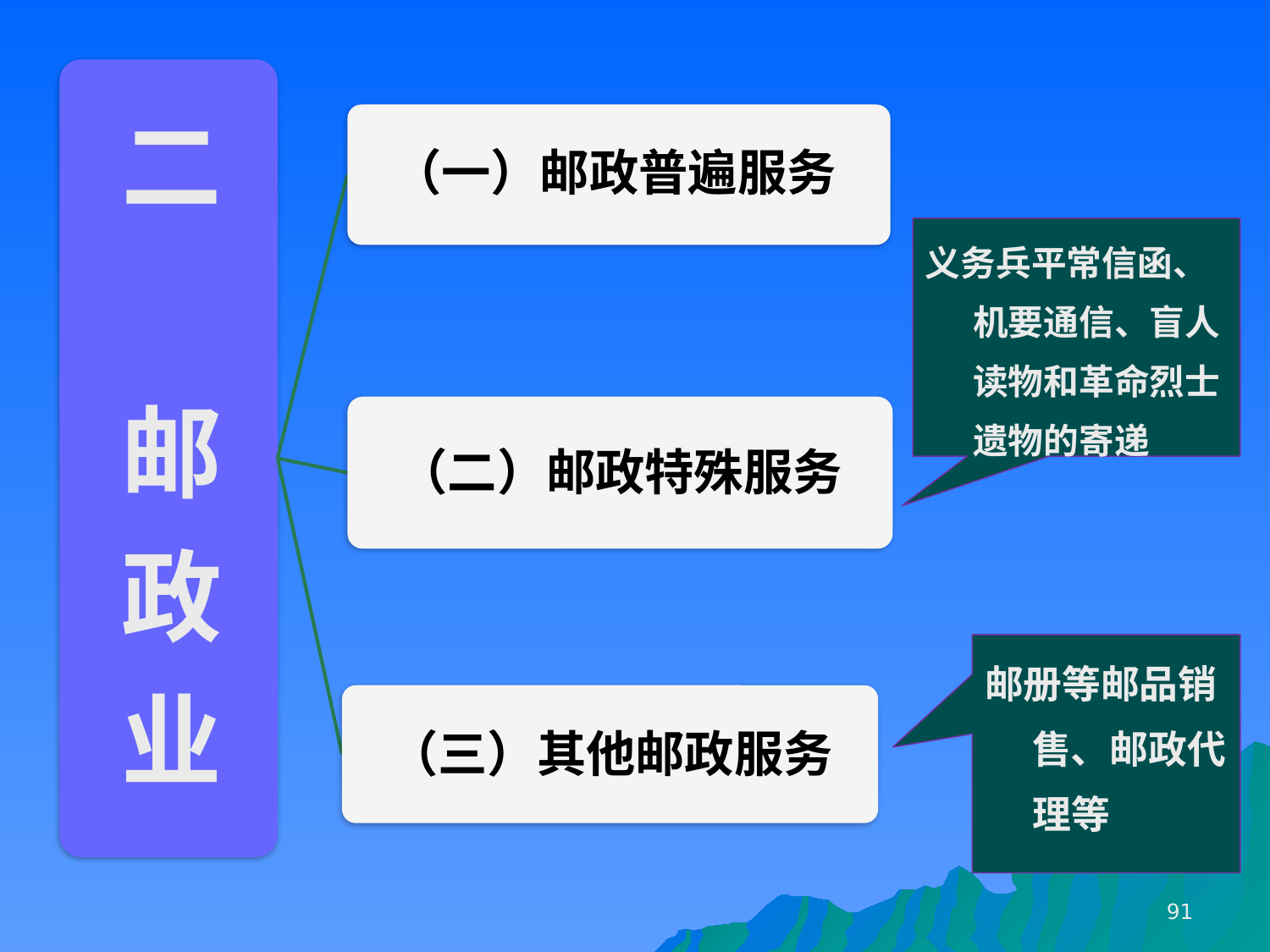

二

邮
政
业

  （一）邮政普遍服务

  （二）邮政特殊服务

  （三）其他邮政服务
义务兵平常信函、机要通信、盲人读物和革命烈士遗物的寄递
邮册等邮品销售、邮政代理等
91